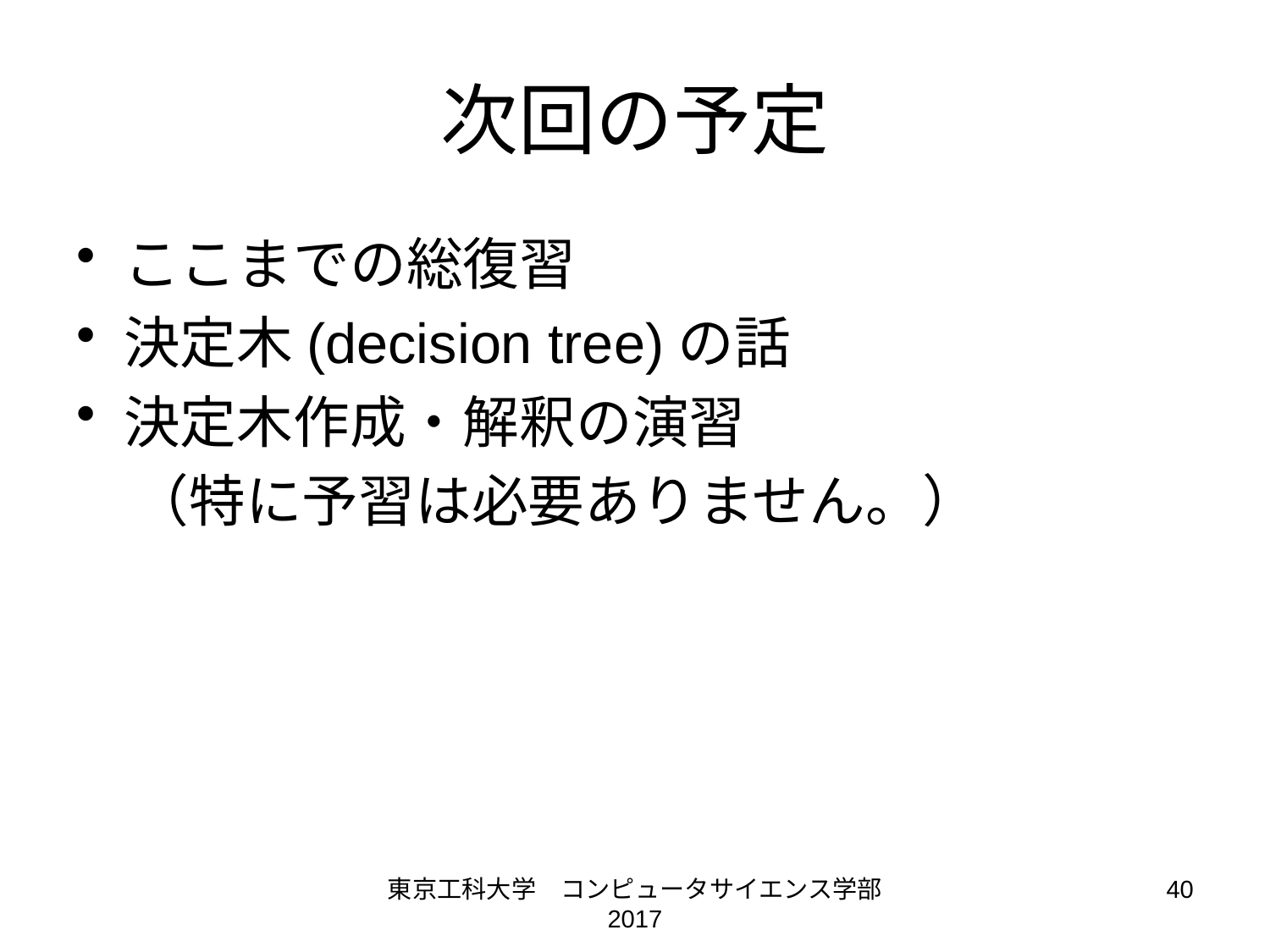

# 次回の予定
ここまでの総復習
決定木(decision tree)の話
決定木作成・解釈の演習
　（特に予習は必要ありません。）
東京工科大学　コンピュータサイエンス学部 2017
40